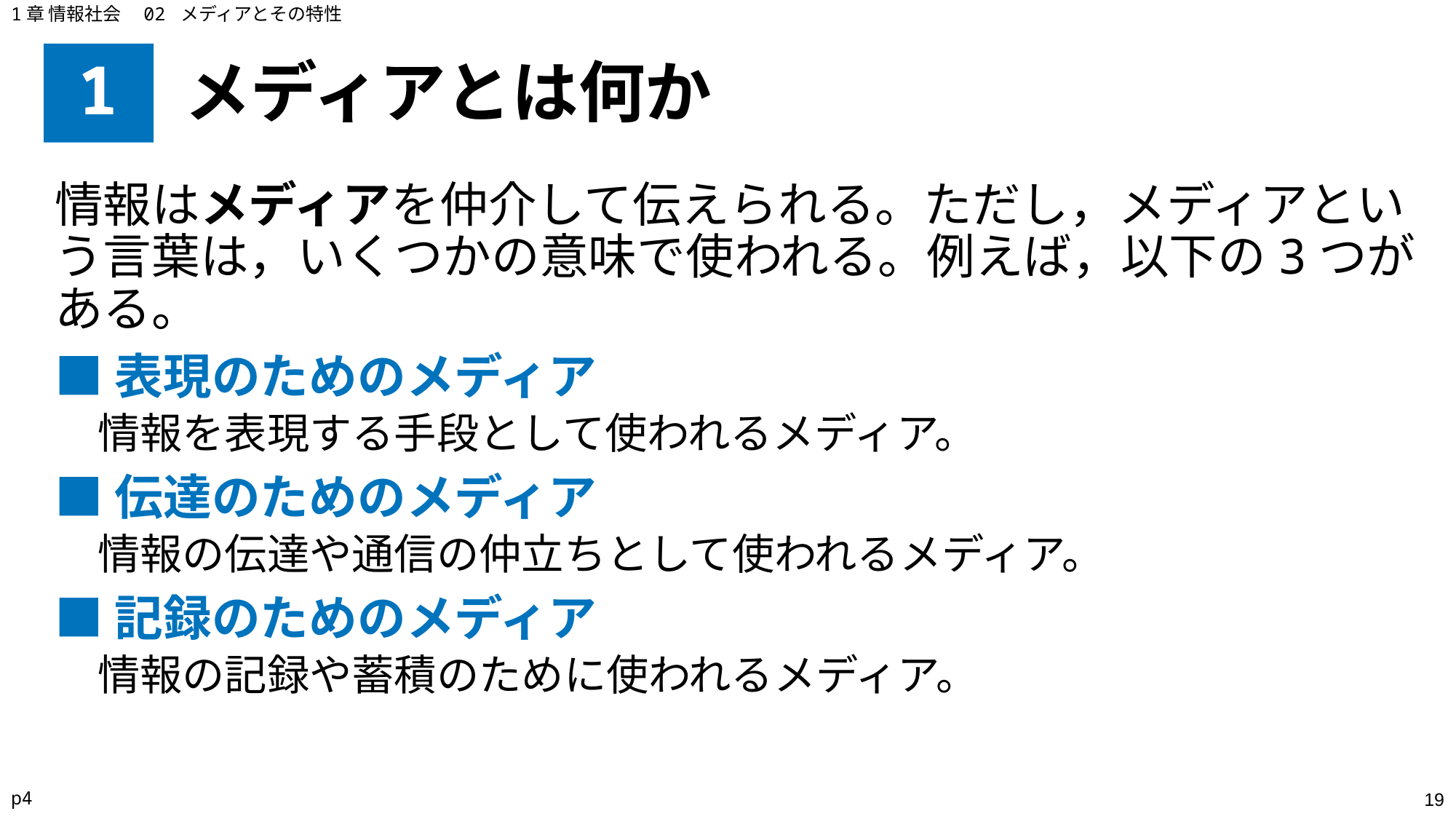

1章 情報社会　02 メディアとその特性

# 1
メディアとは何か
情報はメディアを仲介して伝えられる。ただし，メディアという言葉は，いくつかの意味で使われる。例えば，以下の3つがある。
■表現のためのメディア
情報を表現する手段として使われるメディア。
■伝達のためのメディア
情報の伝達や通信の仲立ちとして使われるメディア。
■記録のためのメディア
情報の記録や蓄積のために使われるメディア。
p4
19